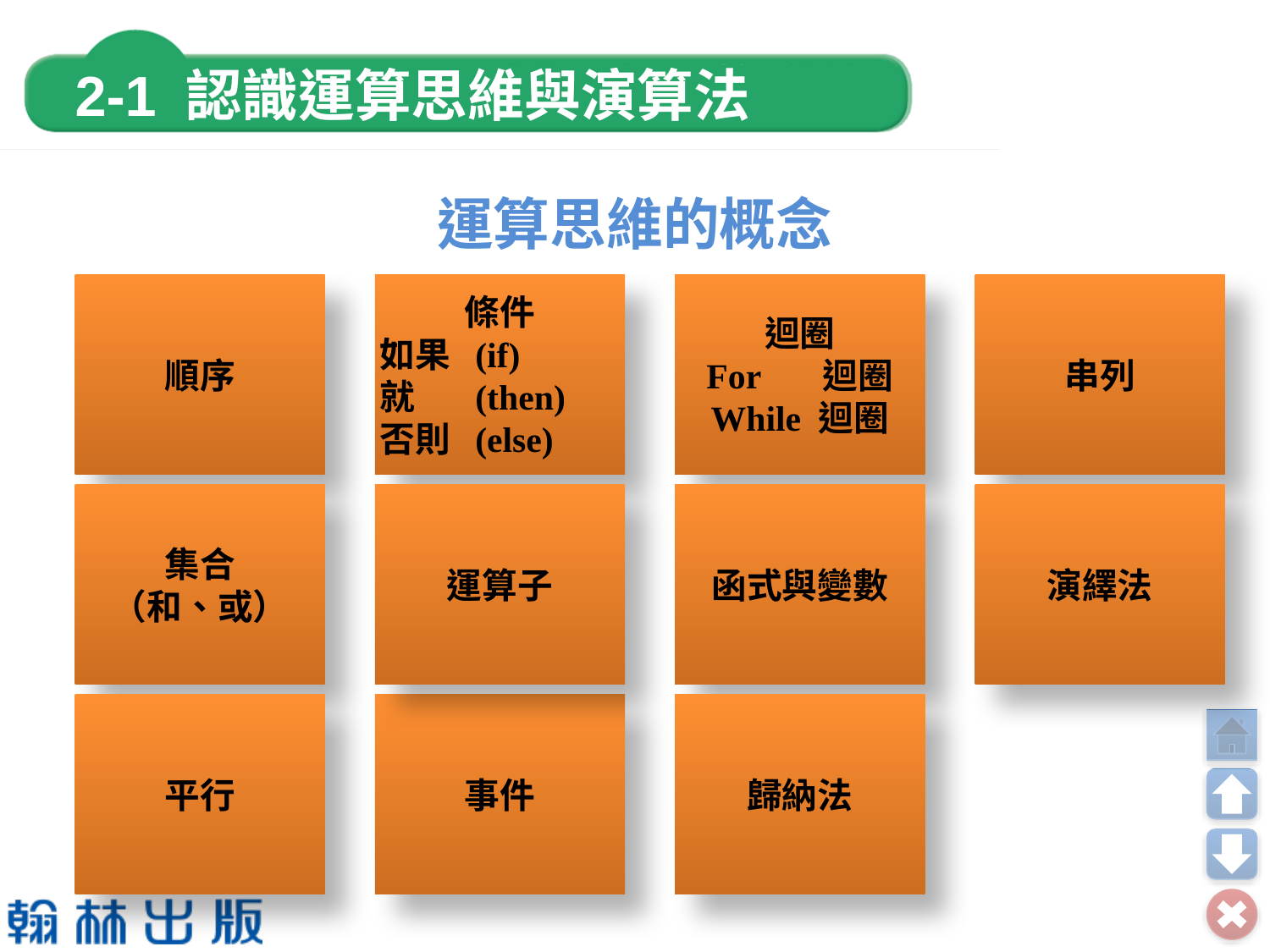

運算思維的概念

順序

條件
如果  (if)
就　  (then)
否則  (else)
迴圈
For      迴圈
While 迴圈

串列

集合
（和、或）

運算子

函式與變數

演繹法

平行

事件

歸納法